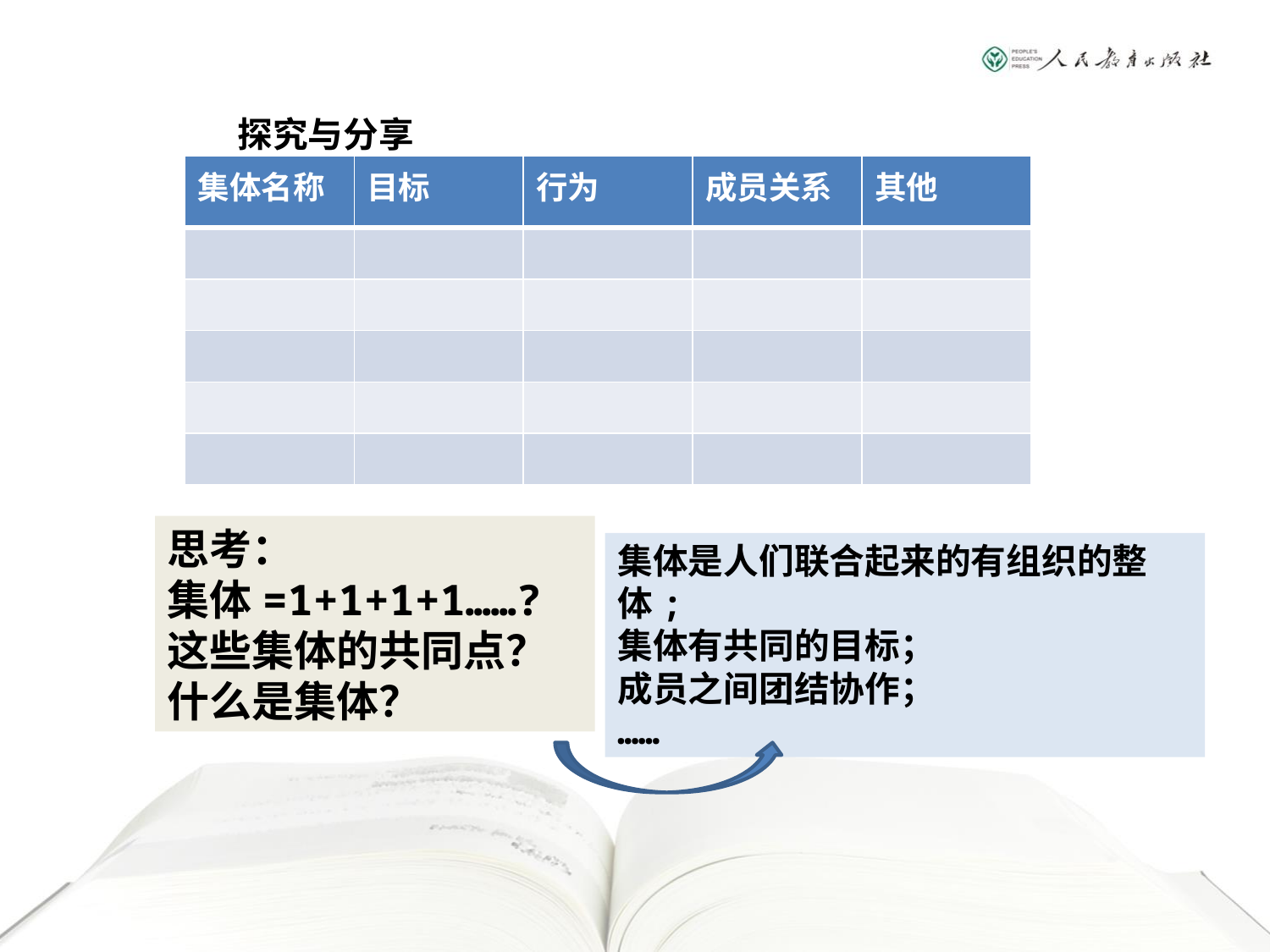

探究与分享
| 集体名称 | 目标 | 行为 | 成员关系 | 其他 |
| --- | --- | --- | --- | --- |
|  |  |  |  |  |
|  |  |  |  |  |
|  |  |  |  |  |
|  |  |  |  |  |
|  |  |  |  |  |
思考：
集体=1+1+1+1……?
这些集体的共同点？
什么是集体？
集体是人们联合起来的有组织的整体;
集体有共同的目标；
成员之间团结协作；
……